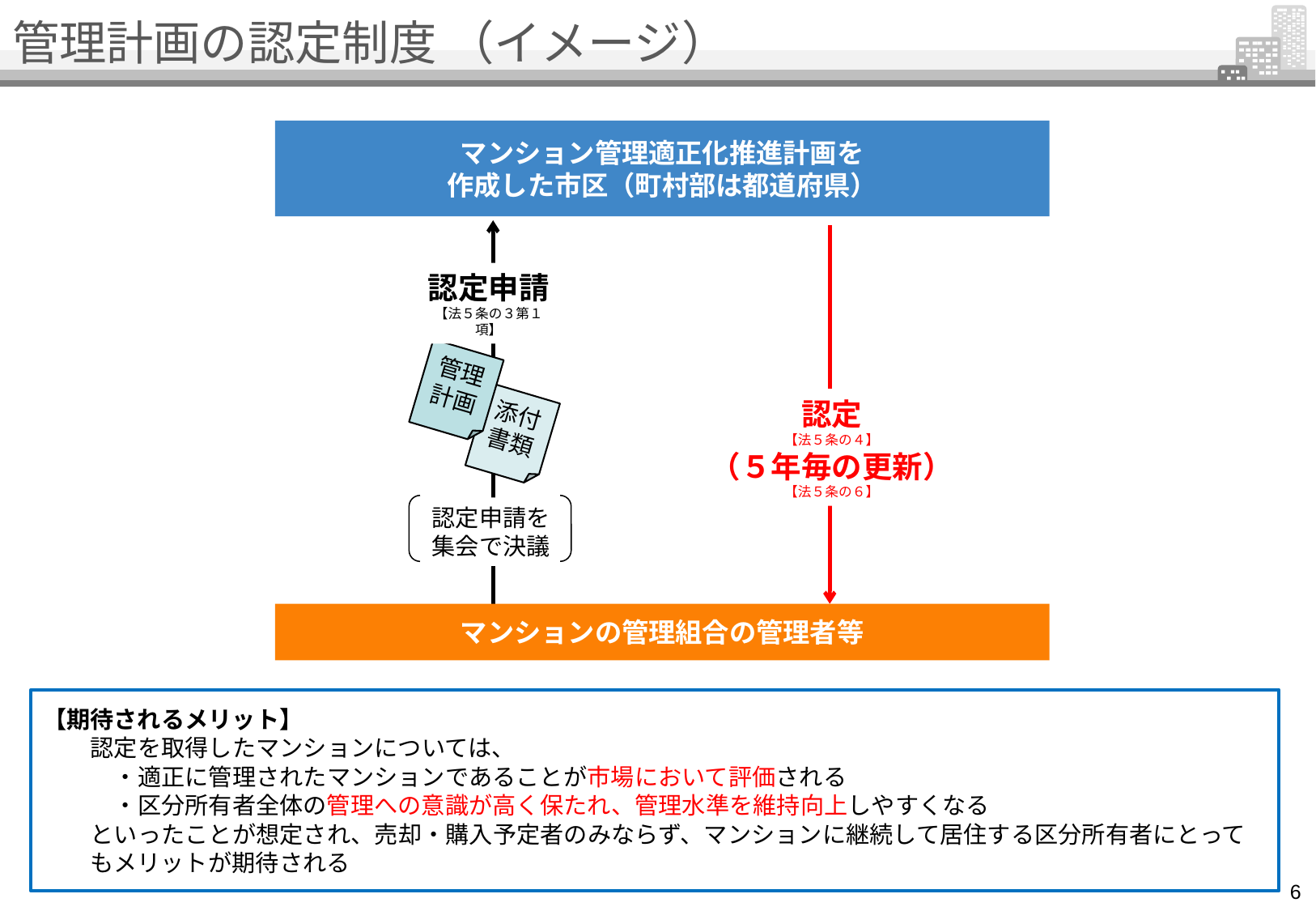

# 管理計画の認定制度 （イメージ）
マンション管理適正化推進計画を
作成した市区（町村部は都道府県）
認定申請
【法５条の３第１項】
管理計画
添付書類

認定申請を
集会で決議
認定
【法５条の４】
（５年毎の更新）
【法５条の６】
マンションの管理組合の管理者等
【期待されるメリット】
　　認定を取得したマンションについては、
　　　・適正に管理されたマンションであることが市場において評価される
　　　・区分所有者全体の管理への意識が高く保たれ、管理水準を維持向上しやすくなる
　　といったことが想定され、売却・購入予定者のみならず、マンションに継続して居住する区分所有者にとってもメリットが期待される
6